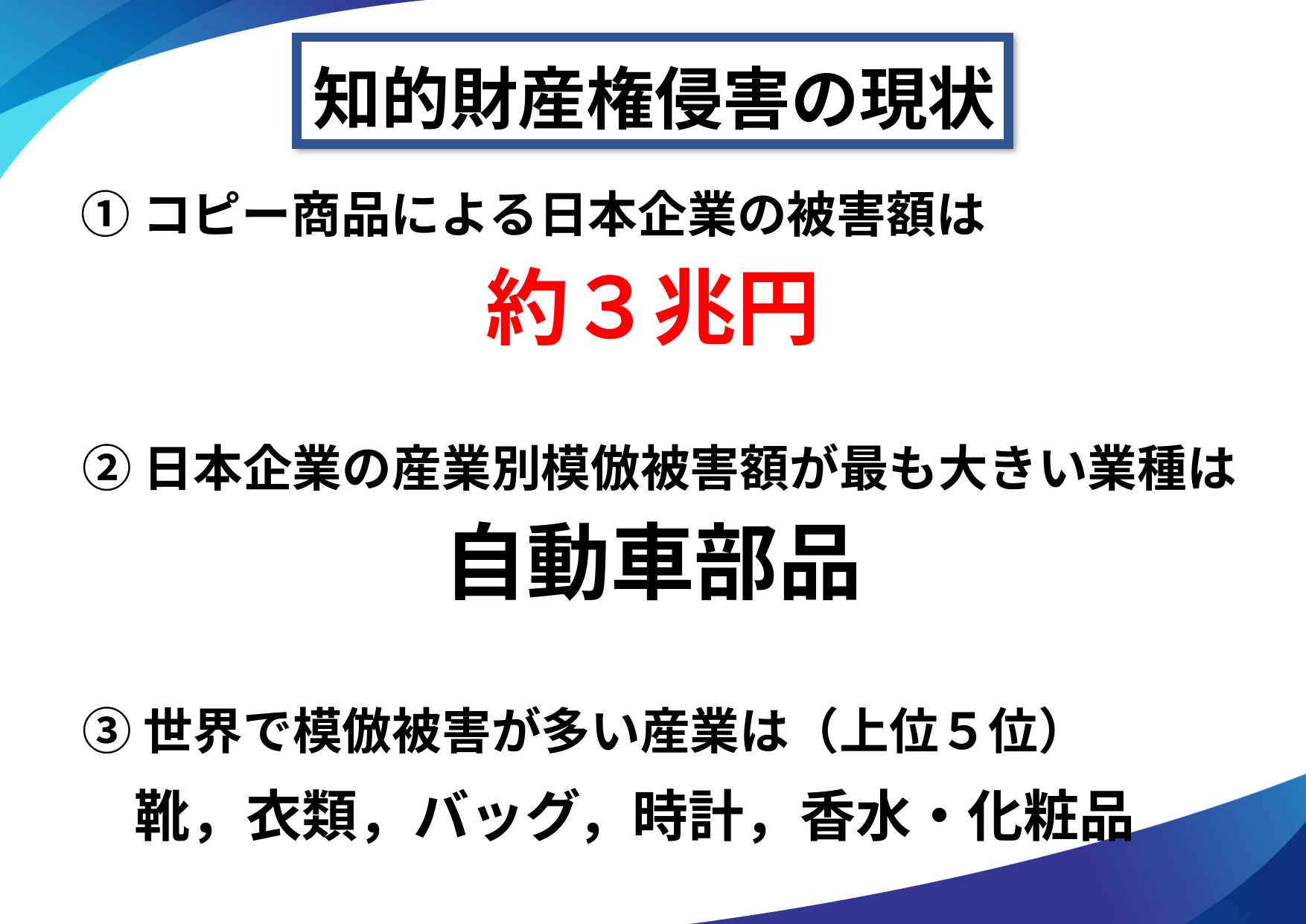

知的財産権侵害の現状
①コピー商品による日本企業の被害額は
約３兆円
②日本企業の産業別模倣被害額が最も大きい業種は
自動車部品
③世界で模倣被害が多い産業は（上位５位）
靴，衣類，バッグ，時計，香水・化粧品